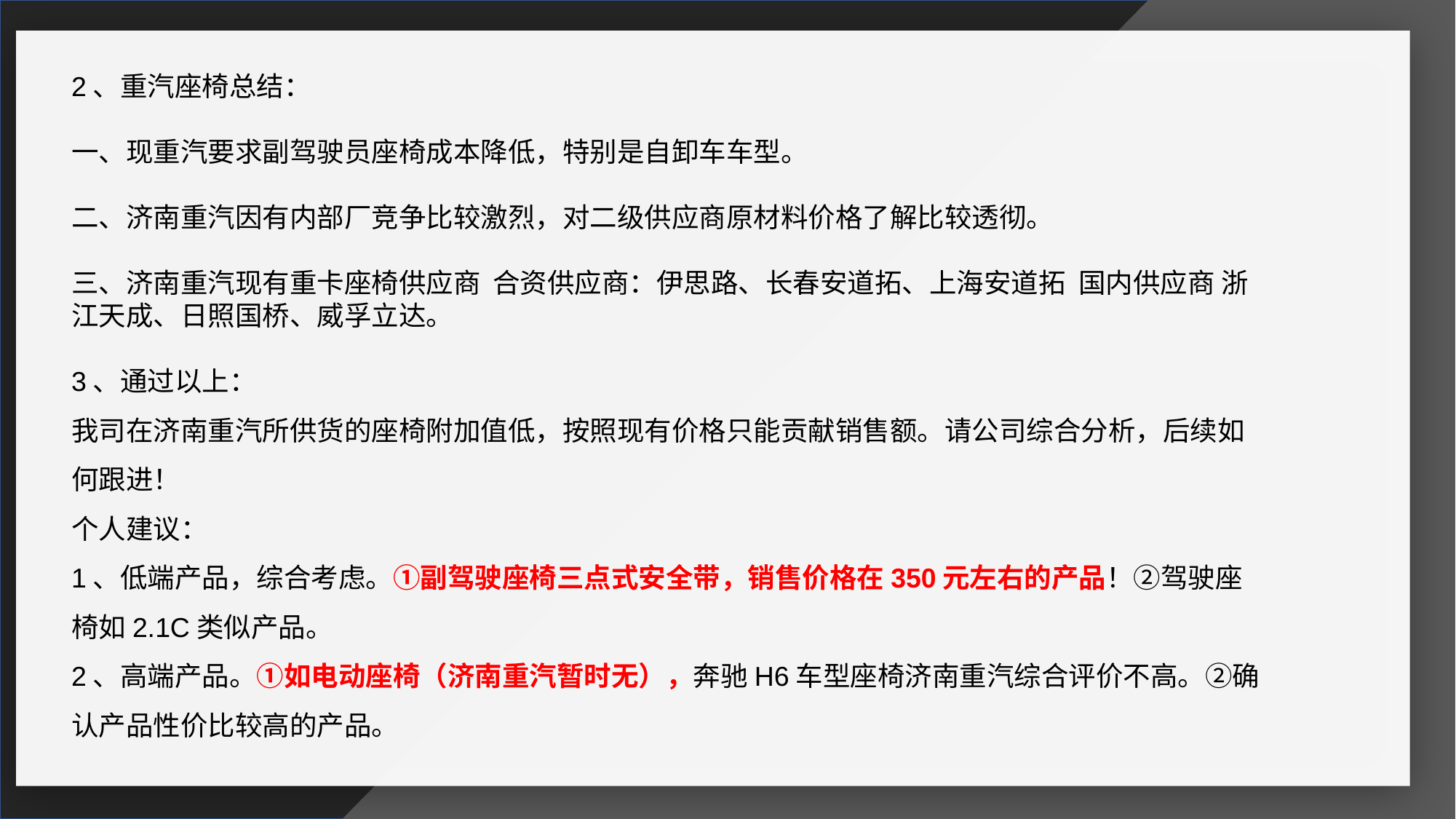

2、重汽座椅总结：

一、现重汽要求副驾驶员座椅成本降低，特别是自卸车车型。

二、济南重汽因有内部厂竞争比较激烈，对二级供应商原材料价格了解比较透彻。

三、济南重汽现有重卡座椅供应商  合资供应商：伊思路、长春安道拓、上海安道拓  国内供应商 浙江天成、日照国桥、威孚立达。

3、通过以上：
我司在济南重汽所供货的座椅附加值低，按照现有价格只能贡献销售额。请公司综合分析，后续如何跟进！
个人建议：
1、低端产品，综合考虑。①副驾驶座椅三点式安全带，销售价格在350元左右的产品！②驾驶座椅如2.1C类似产品。
2、高端产品。①如电动座椅（济南重汽暂时无），奔驰H6车型座椅济南重汽综合评价不高。②确认产品性价比较高的产品。
感谢您下载包图网平台上提供的PPT作品，为了您和包图网以及原创作者的利益，请勿复制、传播、销售，否则将承担法律责任！包图网将对作品进行维权，按照传播下载次数进行十倍的索取赔偿！
ibaotu.com
感谢您下载包图网平台上提供的PPT作品，为了您和包图网以及原创作者的利益，请勿复制、传播、销售，否则将承担法律责任！包图网将对作品进行维权，按照传播下载次数进行十倍的索取赔偿！
ibaotu.com